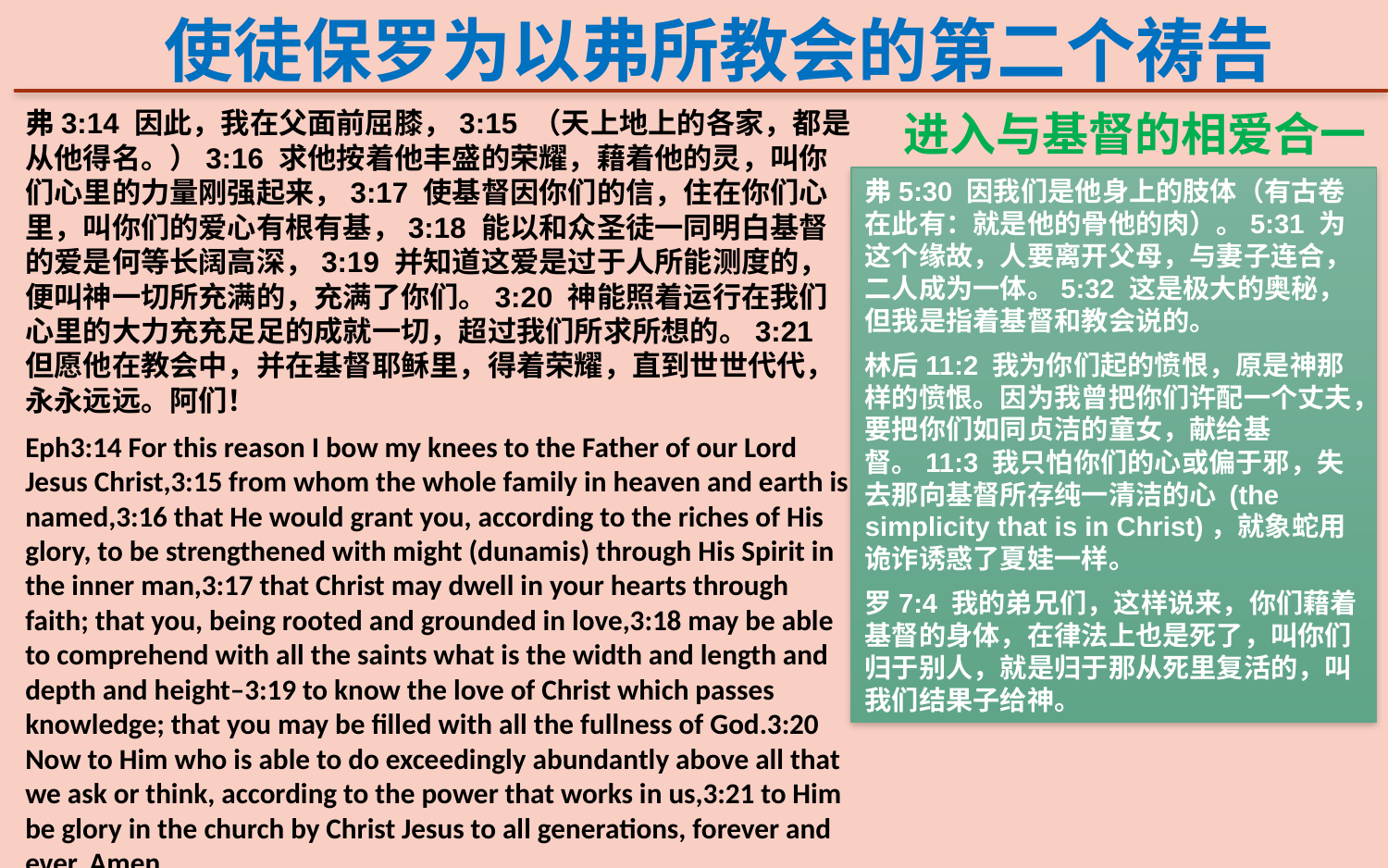

使徒保罗为以弗所教会的第二个祷告
进入与基督的相爱合一
弗3:14 因此，我在父面前屈膝，3:15 （天上地上的各家，都是从他得名。）3:16 求他按着他丰盛的荣耀，藉着他的灵，叫你们心里的力量刚强起来，3:17 使基督因你们的信，住在你们心里，叫你们的爱心有根有基，3:18 能以和众圣徒一同明白基督的爱是何等长阔高深，3:19 并知道这爱是过于人所能测度的，便叫神一切所充满的，充满了你们。3:20 神能照着运行在我们心里的大力充充足足的成就一切，超过我们所求所想的。3:21 但愿他在教会中，并在基督耶稣里，得着荣耀，直到世世代代，永永远远。阿们！
Eph3:14 For this reason I bow my knees to the Father of our Lord Jesus Christ,3:15 from whom the whole family in heaven and earth is named,3:16 that He would grant you, according to the riches of His glory, to be strengthened with might (dunamis) through His Spirit in the inner man,3:17 that Christ may dwell in your hearts through faith; that you, being rooted and grounded in love,3:18 may be able to comprehend with all the saints what is the width and length and depth and height–3:19 to know the love of Christ which passes knowledge; that you may be filled with all the fullness of God.3:20 Now to Him who is able to do exceedingly abundantly above all that we ask or think, according to the power that works in us,3:21 to Him be glory in the church by Christ Jesus to all generations, forever and ever. Amen.
弗5:30 因我们是他身上的肢体（有古卷在此有：就是他的骨他的肉）。5:31 为这个缘故，人要离开父母，与妻子连合，二人成为一体。5:32 这是极大的奥秘，但我是指着基督和教会说的。
林后11:2 我为你们起的愤恨，原是神那样的愤恨。因为我曾把你们许配一个丈夫，要把你们如同贞洁的童女，献给基督。11:3 我只怕你们的心或偏于邪，失去那向基督所存纯一清洁的心 (the simplicity that is in Christ)，就象蛇用诡诈诱惑了夏娃一样。
罗7:4 我的弟兄们，这样说来，你们藉着基督的身体，在律法上也是死了，叫你们归于别人，就是归于那从死里复活的，叫我们结果子给神。